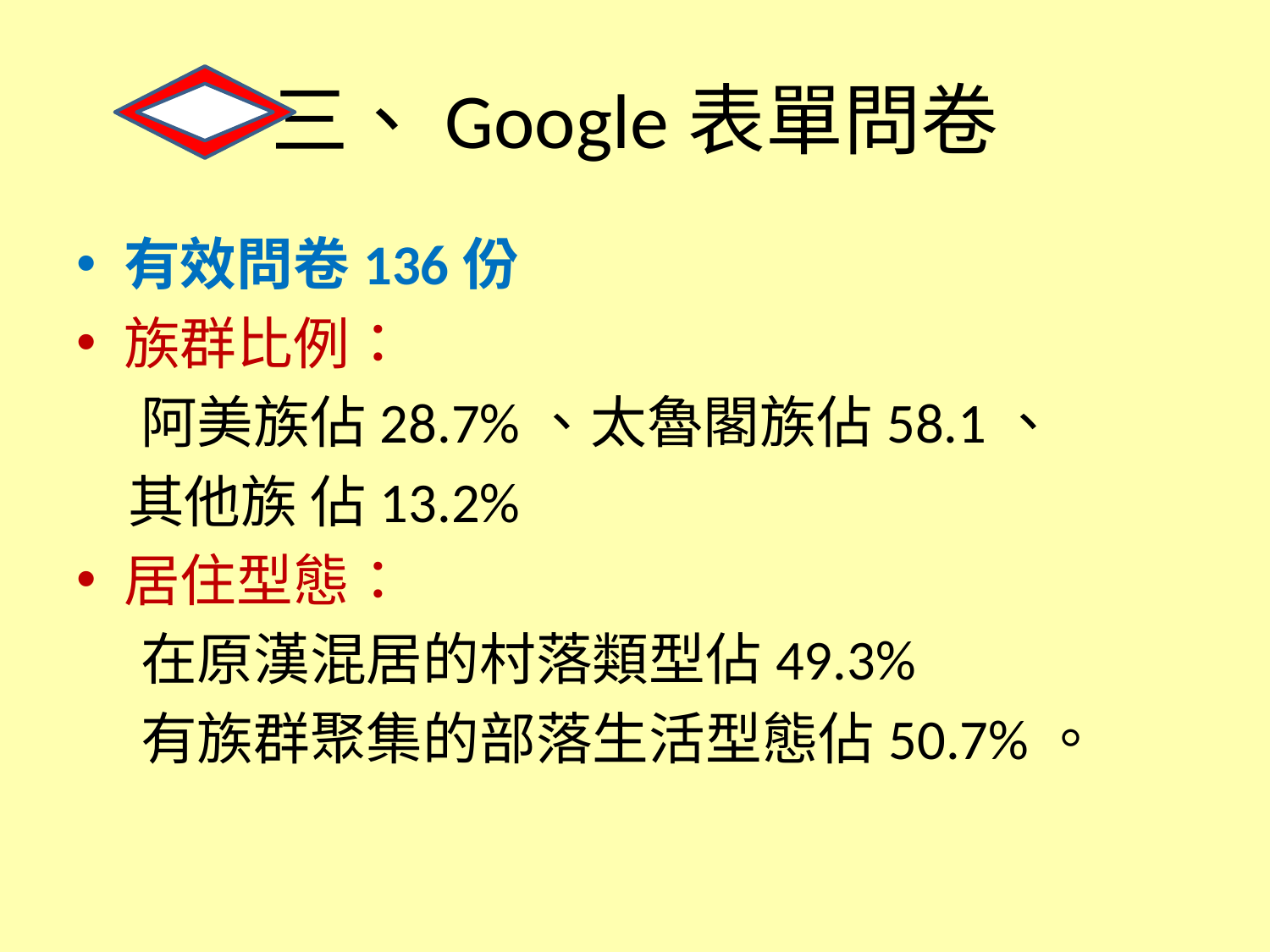

# 三、Google表單問卷

有效問卷136份
族群比例：
    阿美族佔28.7%、太魯閣族佔58.1、
   其他族 佔13.2%
居住型態：
    在原漢混居的村落類型佔49.3%
    有族群聚集的部落生活型態佔50.7%。